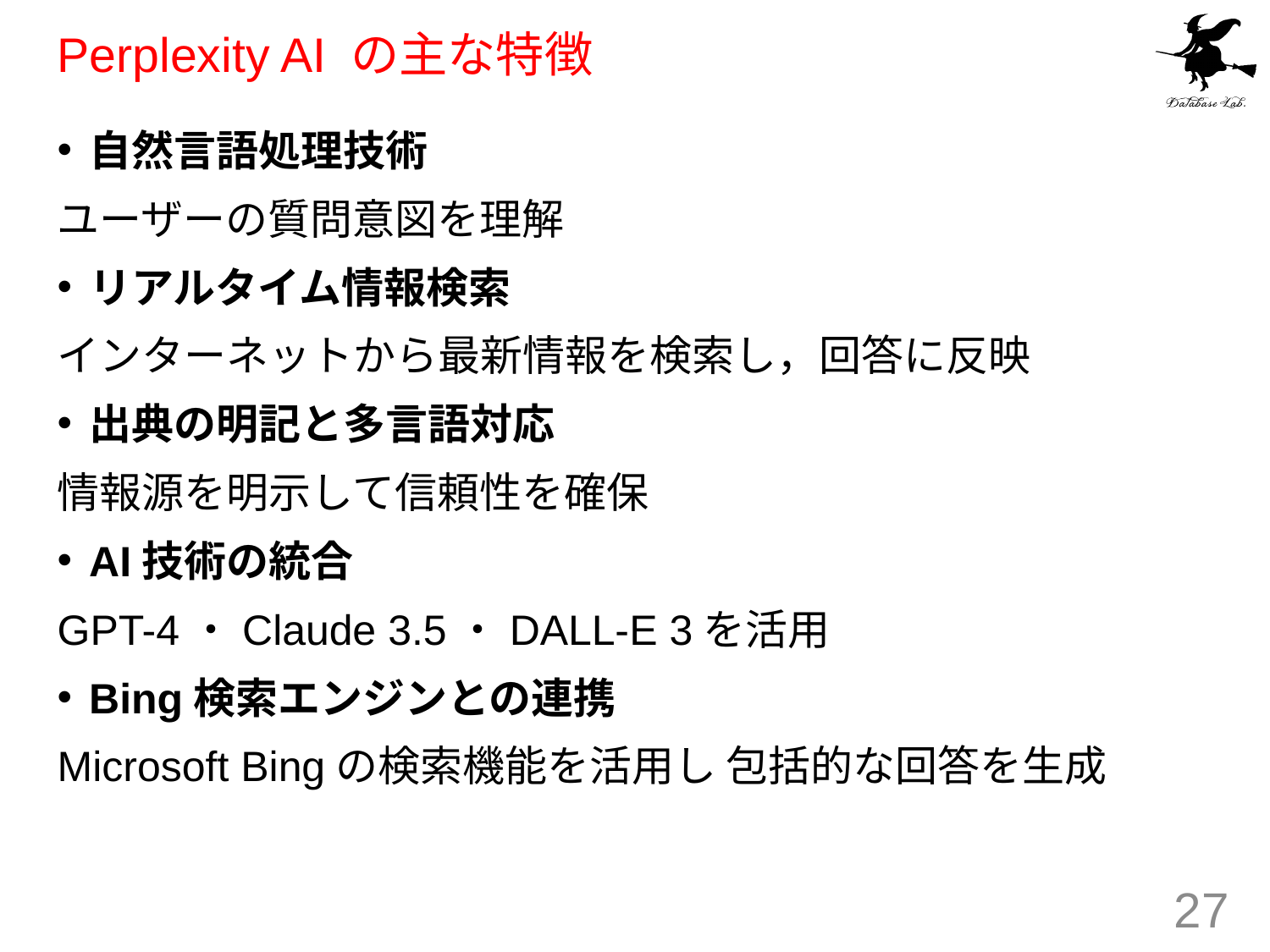

# Perplexity AI の主な特徴
自然言語処理技術
ユーザーの質問意図を理解
リアルタイム情報検索
インターネットから最新情報を検索し，回答に反映
出典の明記と多言語対応
情報源を明示して信頼性を確保
AI技術の統合
GPT-4・Claude 3.5・DALL-E 3を活用
Bing検索エンジンとの連携
Microsoft Bingの検索機能を活用し 包括的な回答を生成
27